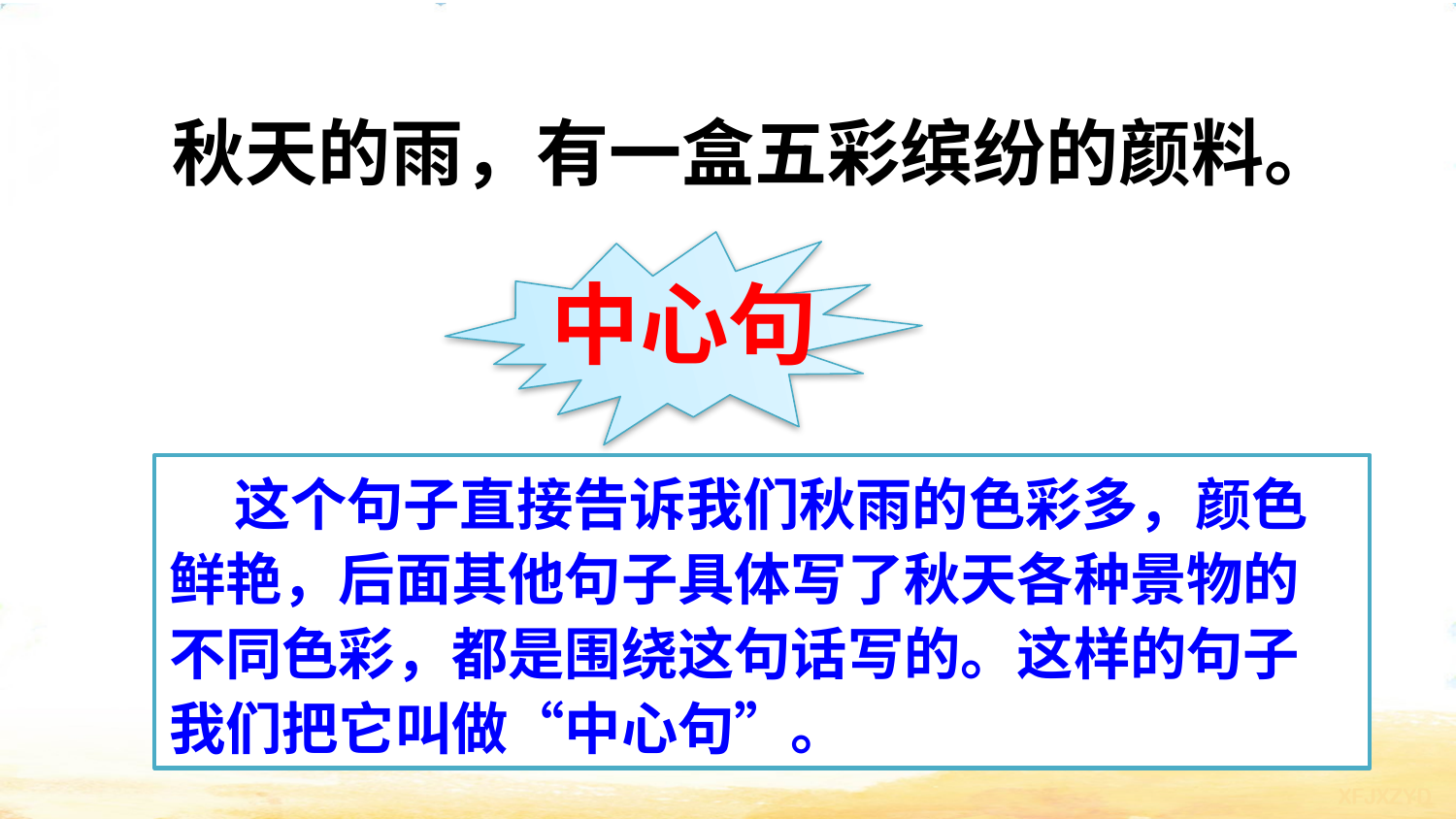

秋天的雨，有一盒五彩缤纷的颜料。

中心句
    这个句子直接告诉我们秋雨的色彩多，颜色鲜艳，后面其他句子具体写了秋天各种景物的不同色彩，都是围绕这句话写的。这样的句子我们把它叫做“中心句”。